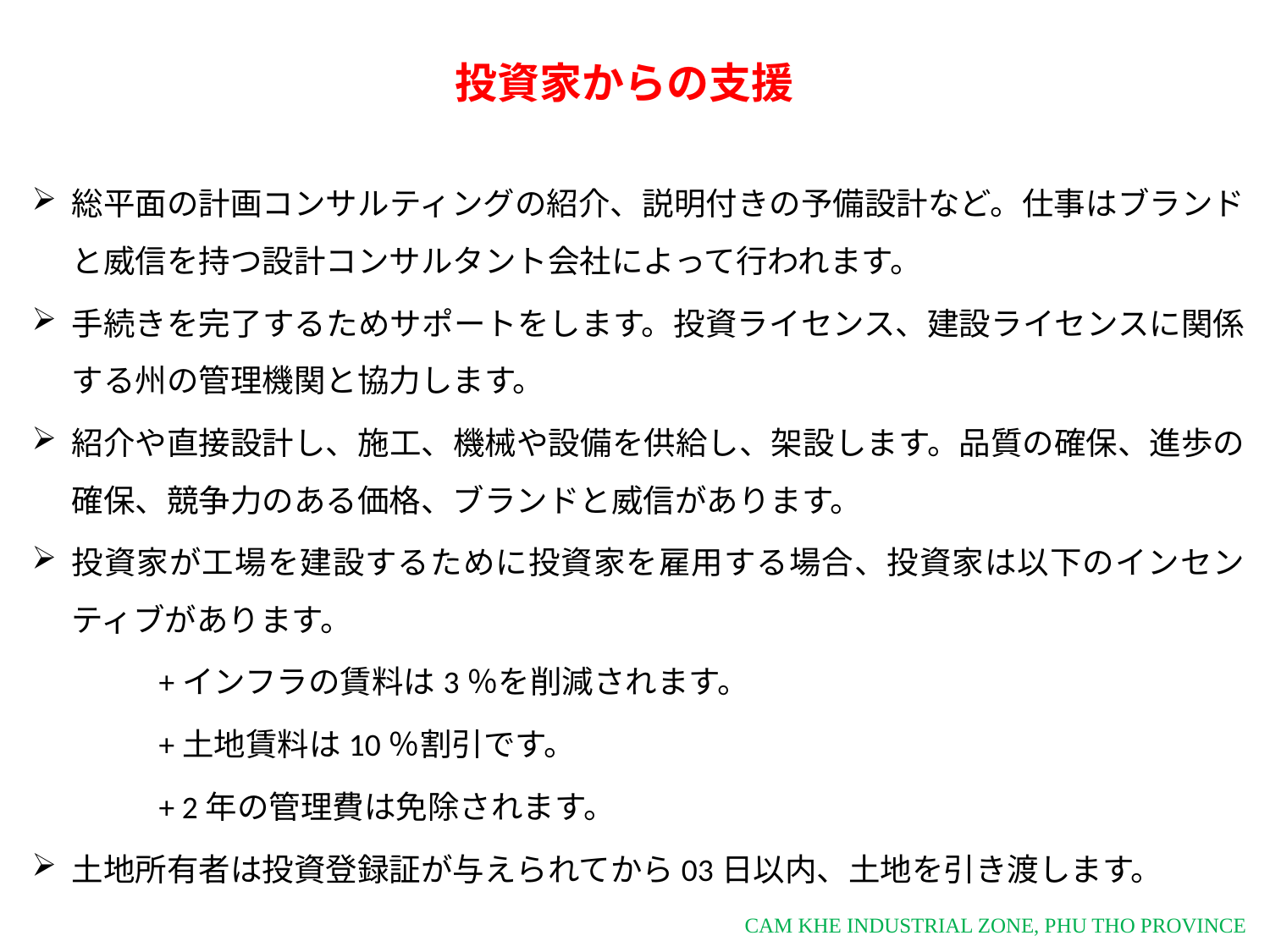

投資家からの支援
総平面の計画コンサルティングの紹介、説明付きの予備設計など。仕事はブランドと威信を持つ設計コンサルタント会社によって行われます。
手続きを完了するためサポートをします。投資ライセンス、建設ライセンスに関係する州の管理機関と協力します。
紹介や直接設計し、施工、機械や設備を供給し、架設します。品質の確保、進歩の確保、競争力のある価格、ブランドと威信があります。
投資家が工場を建設するために投資家を雇用する場合、投資家は以下のインセンティブがあります。
	+インフラの賃料は3％を削減されます。
	+土地賃料は10％割引です。
	+ 2年の管理費は免除されます。
土地所有者は投資登録証が与えられてから03日以内、土地を引き渡します。
CAM KHE INDUSTRIAL ZONE, PHU THO PROVINCE